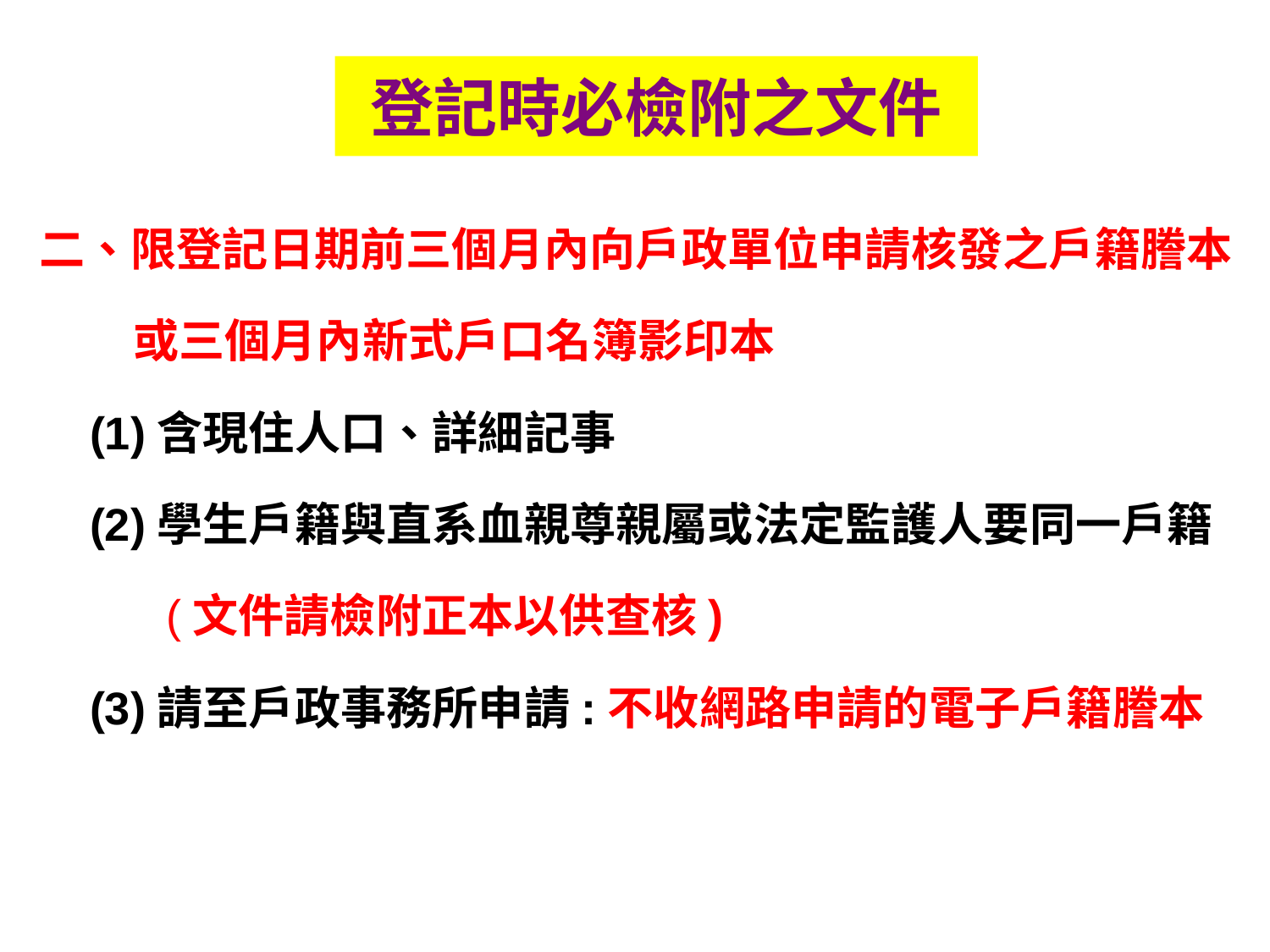

# 登記時必檢附之文件
二、限登記日期前三個月內向戶政單位申請核發之戶籍謄本
        或三個月內新式戶口名簿影印本
    (1)含現住人口、詳細記事
    (2)學生戶籍與直系血親尊親屬或法定監護人要同一戶籍
          (文件請檢附正本以供查核)
    (3)請至戶政事務所申請:不收網路申請的電子戶籍謄本